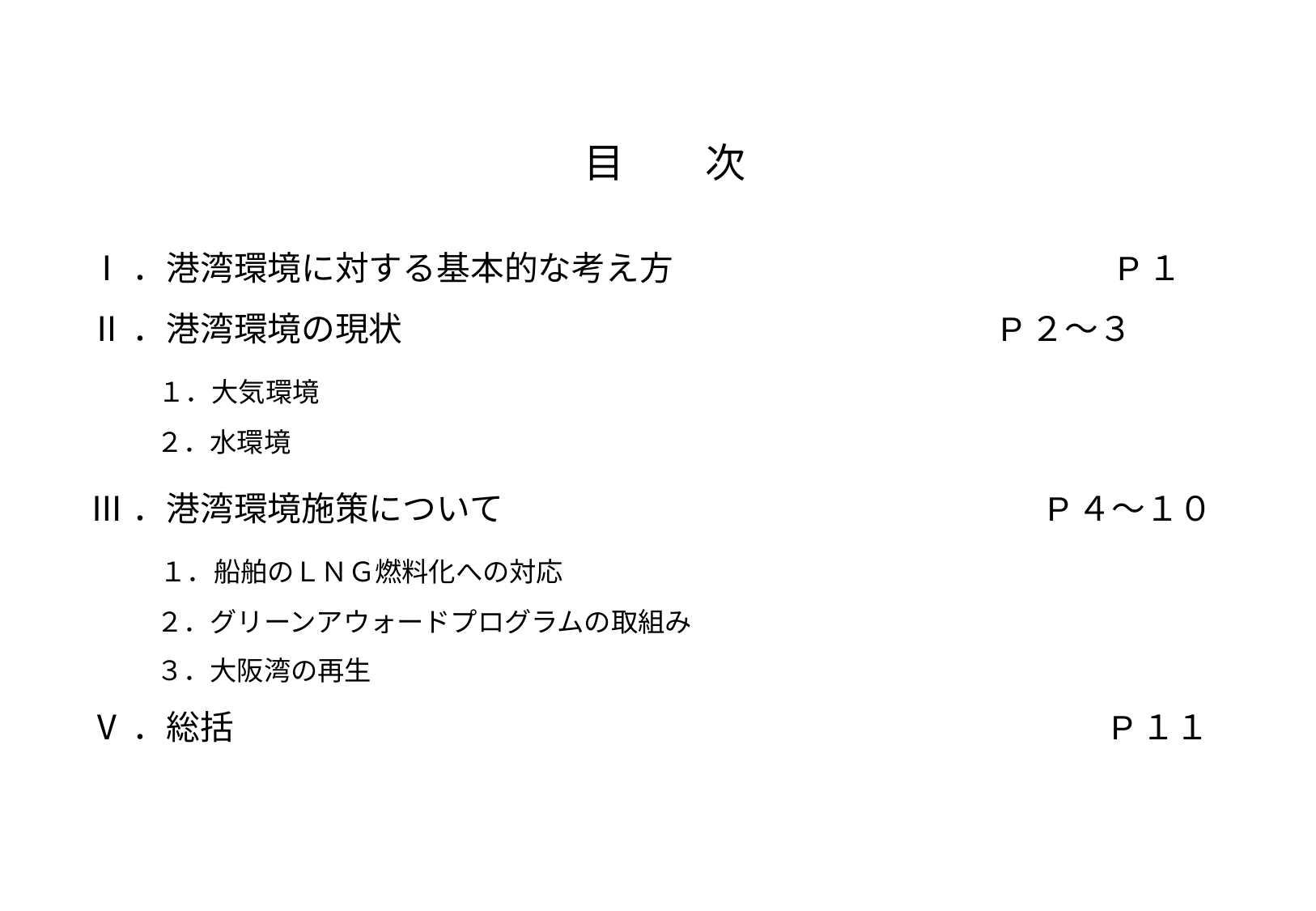

目　　次
Ⅰ．港湾環境に対する基本的な考え方			　　　　　P１
Ⅱ．港湾環境の現状　　　　　　　　　　　　　　　　　  P２～３
　　１．大気環境
　　  ２．水環境
Ⅲ．港湾環境施策について　		　　　　　　　　　     P４～１０
　　 １．船舶のＬＮＧ燃料化への対応
　　  ２．グリーンアウォードプログラムの取組み
　　  ３．大阪湾の再生
Ⅴ．総括　　　　　　　　　　　　　　　　　			　 P１１